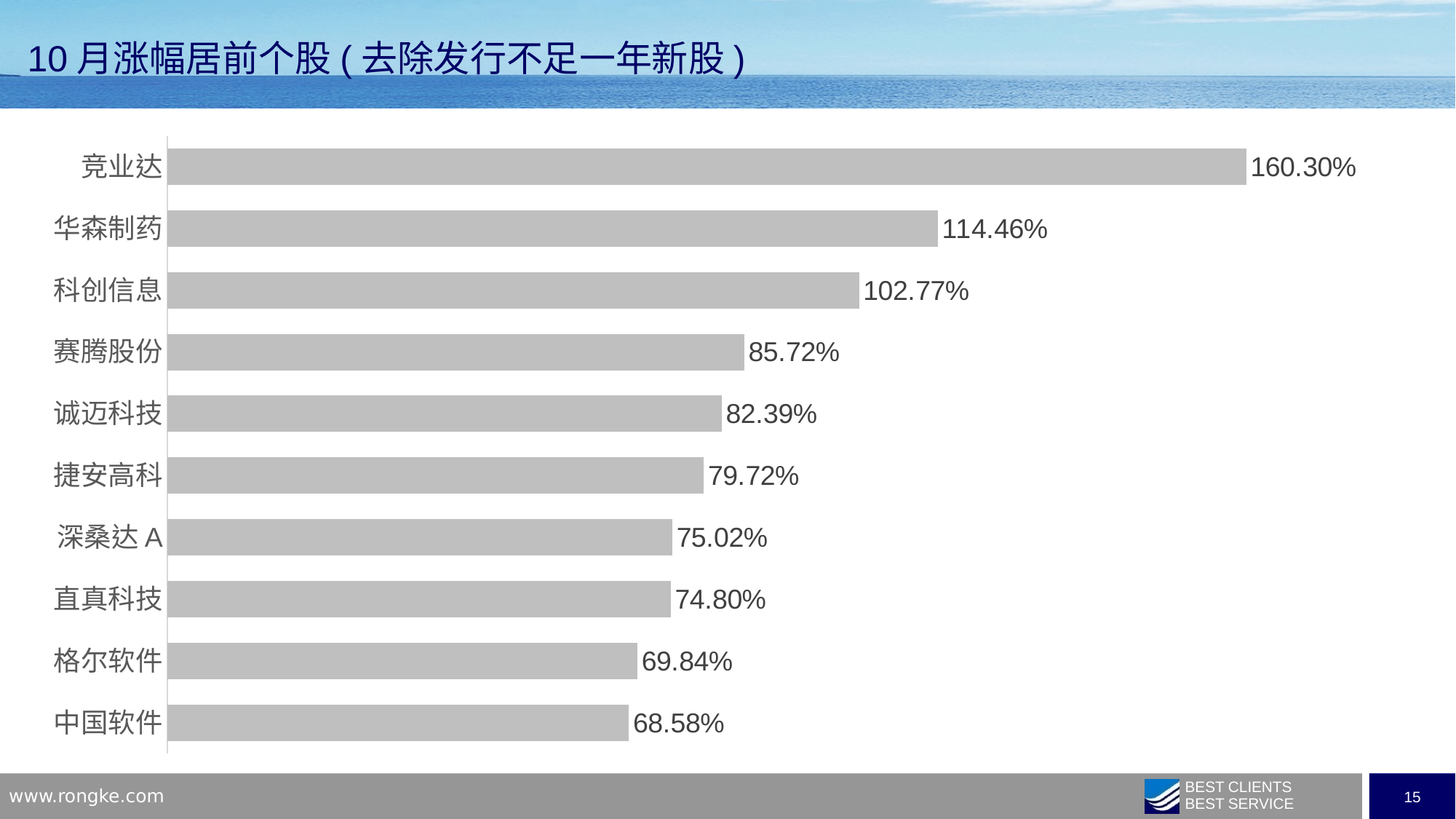

10月涨幅居前个股(去除发行不足一年新股)

### Chart

| Category | 月涨跌幅 |
|---|---|
| 竞业达 | 1.6029798751910982 |
| 华森制药 | 1.1446176202127898 |
| 科创信息 | 1.027739774259099 |
| 赛腾股份 | 0.8572137218284452 |
| 诚迈科技 | 0.8238635755779744 |
| 捷安高科 | 0.7971956392189854 |
| 深桑达A | 0.7502052023226076 |
| 直真科技 | 0.7479579929988329 |
| 格尔软件 | 0.6983851734726414 |
| 中国软件 | 0.6857869726084518 |